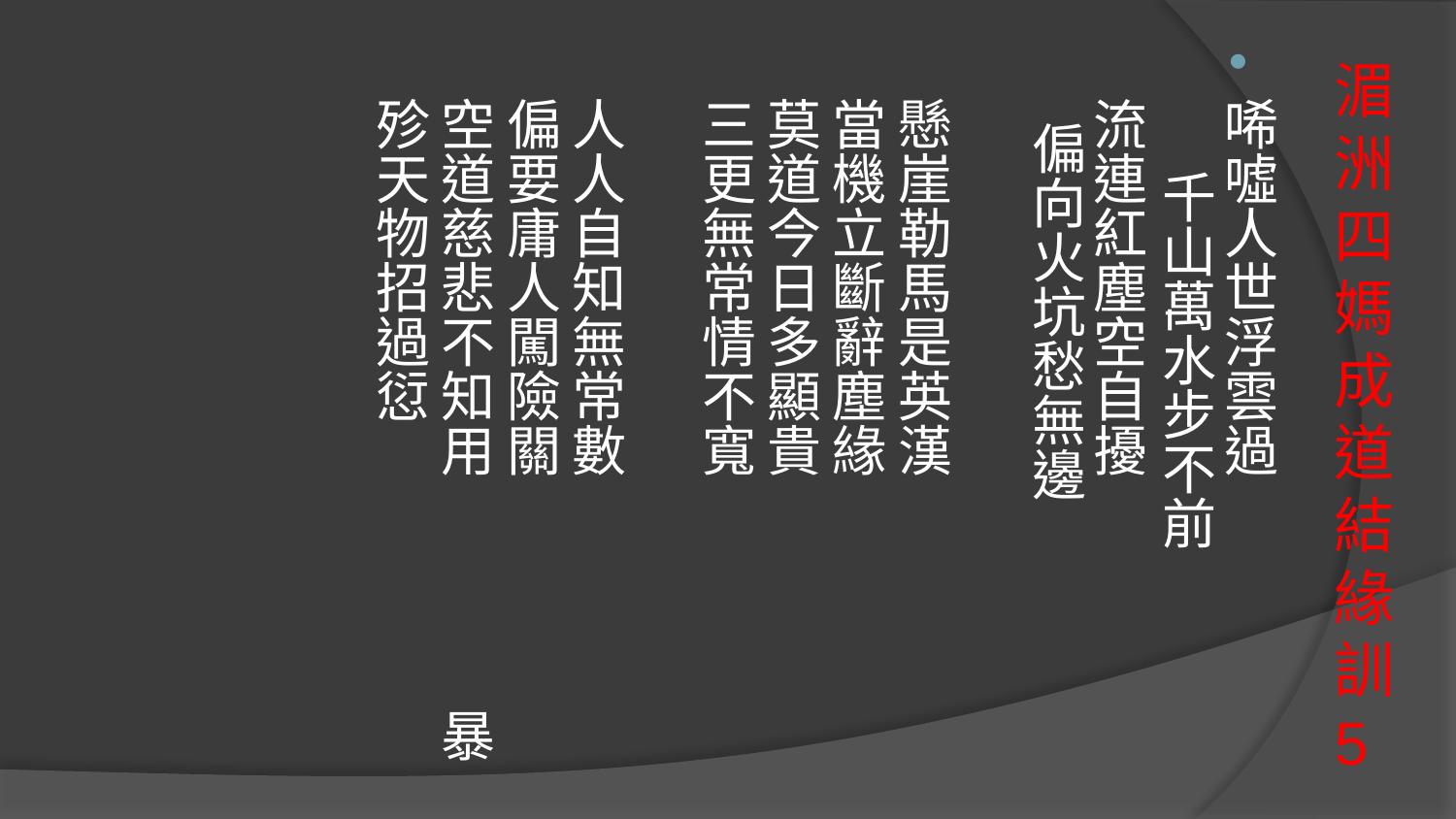

唏噓人世浮雲過　　                      千山萬水步不前
流連紅塵空自擾　　                  偏向火坑愁無邊
懸崖勒馬是英漢　　               當機立斷辭塵緣
莫道今日多顯貴　　              三更無常情不寬
人人自知無常數　　             偏要庸人闖險關
空道慈悲不知用　　          暴殄天物招過愆

# 湄洲四媽成道結緣訓5